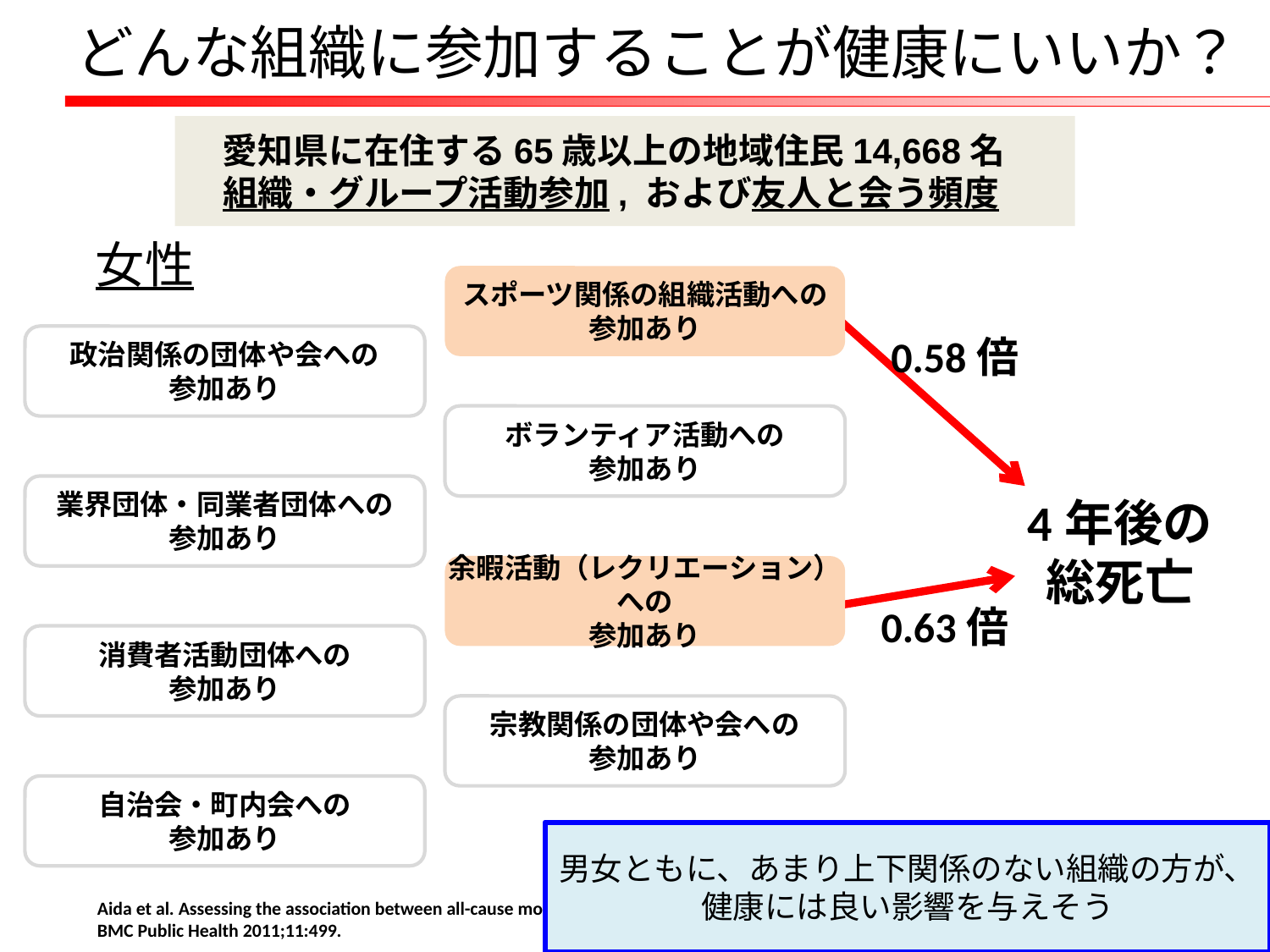

どんな組織に参加することが健康にいいか？

　愛知県に在住する65歳以上の地域住民14,668名
　組織・グループ活動参加, および友人と会う頻度
女性

スポーツ関係の組織活動への
参加あり

政治関係の団体や会への
参加あり
0.58倍

ボランティア活動への
参加あり

業界団体・同業者団体への
参加あり
4年後の
総死亡

余暇活動（レクリエーション）への
参加あり
0.63倍

消費者活動団体への
参加あり

宗教関係の団体や会への
参加あり

自治会・町内会への
参加あり
男女ともに、あまり上下関係のない組織の方が、
健康には良い影響を与えそう
18
Aida et al. Assessing the association between all-cause mortality and multiple aspects of individual social capital among the older Japanese. BMC Public Health 2011;11:499.